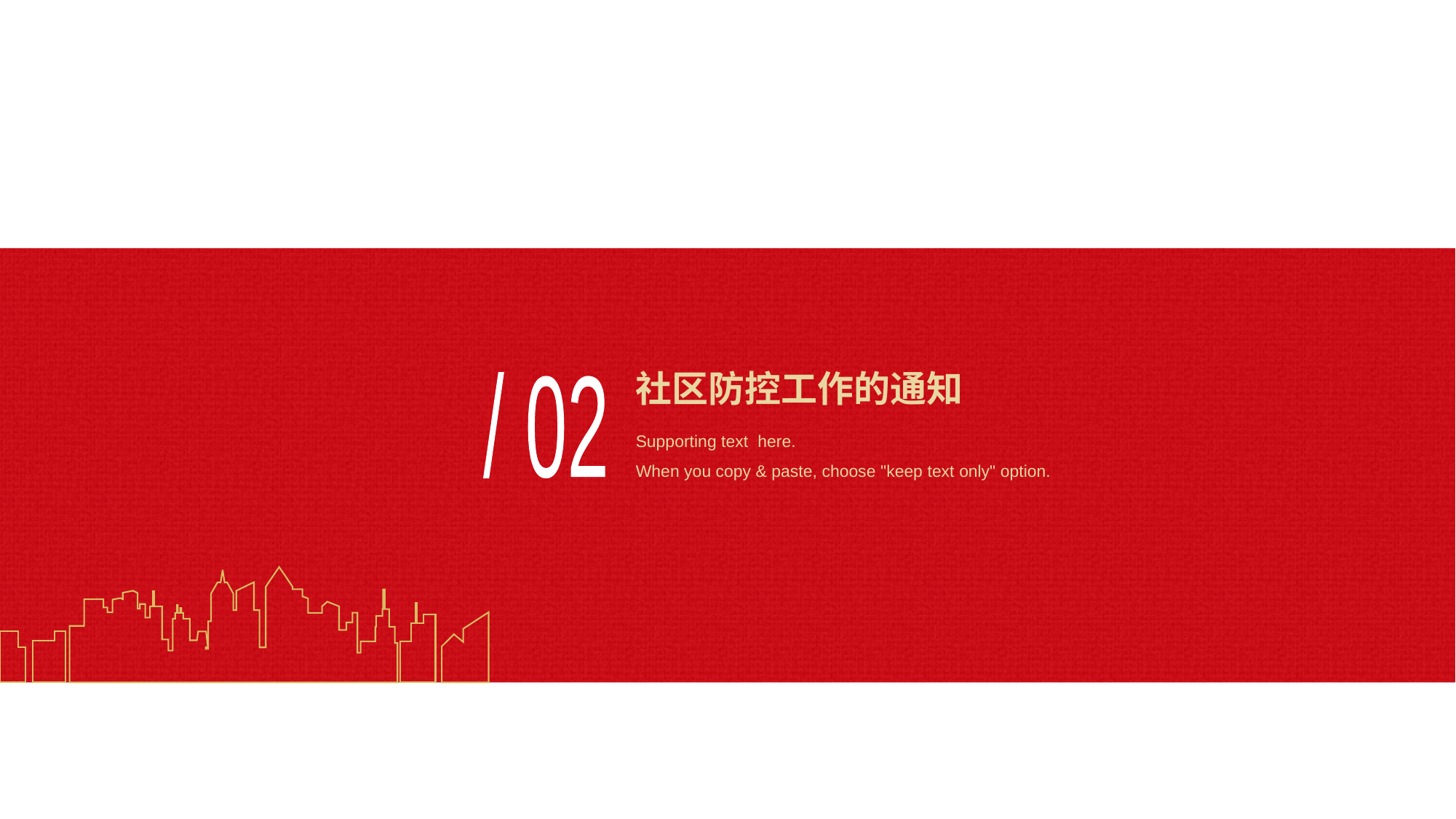

# 社区防控工作的通知
/ 02
Supporting text  here.
When you copy & paste, choose "keep text only" option.